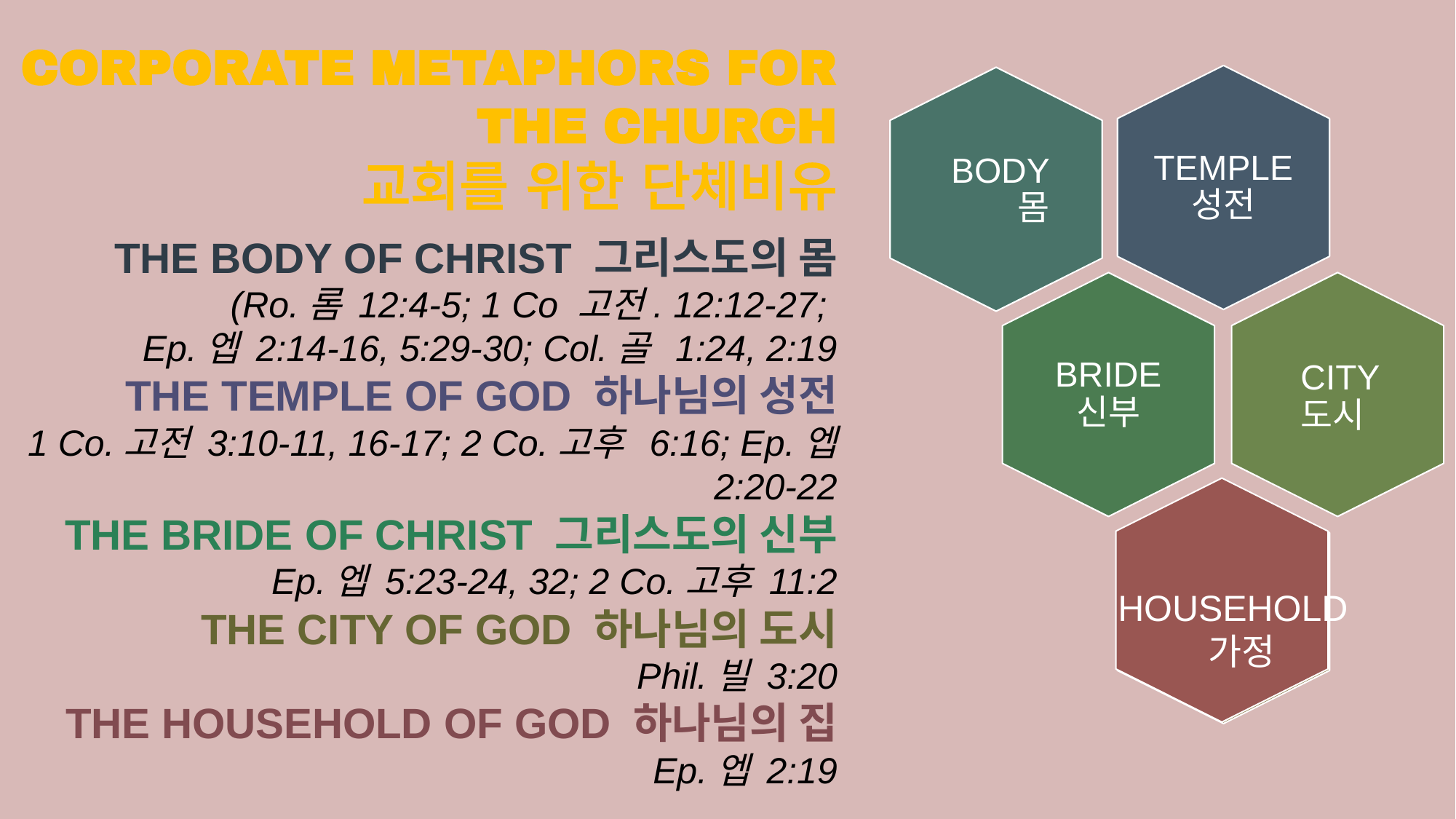

CORPORATE METAPHORS FOR THE CHURCH
교회를 위한 단체비유

THE BODY OF CHRIST 그리스도의 몸
(Ro.롬 12:4-5; 1 Co 고전. 12:12-27;
Ep.엡 2:14-16, 5:29-30; Col.골  1:24, 2:19
THE TEMPLE OF GOD 하나님의 성전
1 Co.고전 3:10-11, 16-17; 2 Co.고후  6:16; Ep.엡 2:20-22
THE BRIDE OF CHRIST 그리스도의 신부
Ep.엡 5:23-24, 32; 2 Co.고후 11:2
THE CITY OF GOD 하나님의 도시
Phil.빌 3:20
THE HOUSEHOLD OF GOD 하나님의 집
Ep.엡 2:19

TEMPLE
성전

BODY
몸

BRIDE
신부

CITY
도시

HOUSEHOLD
          가정